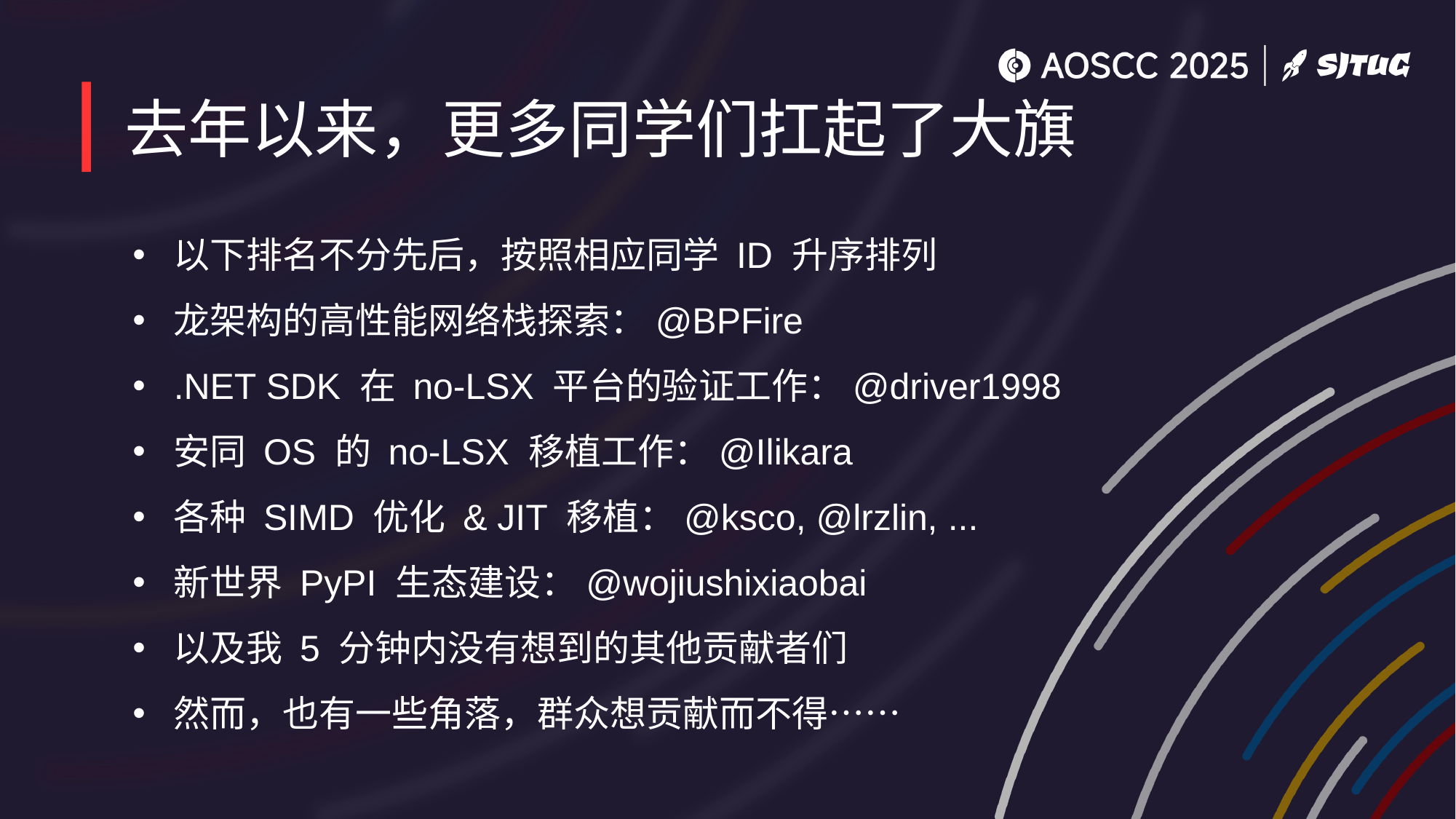

# 去年以来，更多同学们扛起了大旗
以下排名不分先后，按照相应同学 ID 升序排列
龙架构的高性能网络栈探索：@BPFire
.NET SDK 在 no-LSX 平台的验证工作：@driver1998
安同 OS 的 no-LSX 移植工作：@Ilikara
各种 SIMD 优化 & JIT 移植：@ksco, @lrzlin, ...
新世界 PyPI 生态建设：@wojiushixiaobai
以及我 5 分钟内没有想到的其他贡献者们
然而，也有一些角落，群众想贡献而不得……